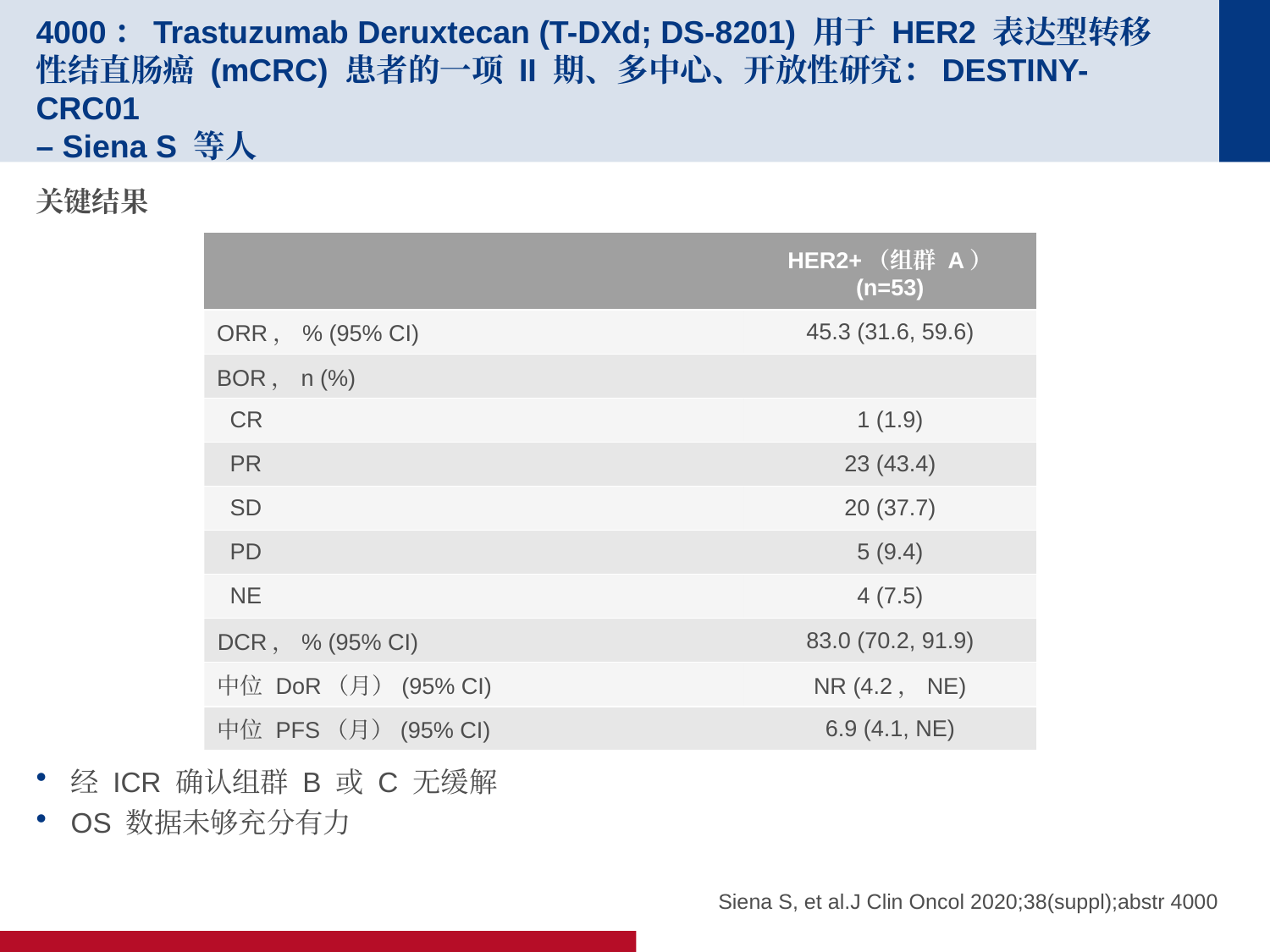

# 4000：Trastuzumab Deruxtecan (T-DXd; DS-8201) 用于 HER2 表达型转移性结直肠癌 (mCRC) 患者的一项 II 期、多中心、开放性研究：DESTINY-CRC01 – Siena S 等人
关键结果
经 ICR 确认组群 B 或 C 无缓解
OS 数据未够充分有力
|  | HER2+（组群 A） (n=53) |
| --- | --- |
| ORR，% (95% CI) | 45.3 (31.6, 59.6) |
| BOR，n (%) |  |
| CR | 1 (1.9) |
| PR | 23 (43.4) |
| SD | 20 (37.7) |
| PD | 5 (9.4) |
| NE | 4 (7.5) |
| DCR，% (95% CI) | 83.0 (70.2, 91.9) |
| 中位 DoR（月）(95% CI) | NR (4.2，NE) |
| 中位 PFS（月）(95% CI) | 6.9 (4.1, NE) |
Siena S, et al.J Clin Oncol 2020;38(suppl);abstr 4000